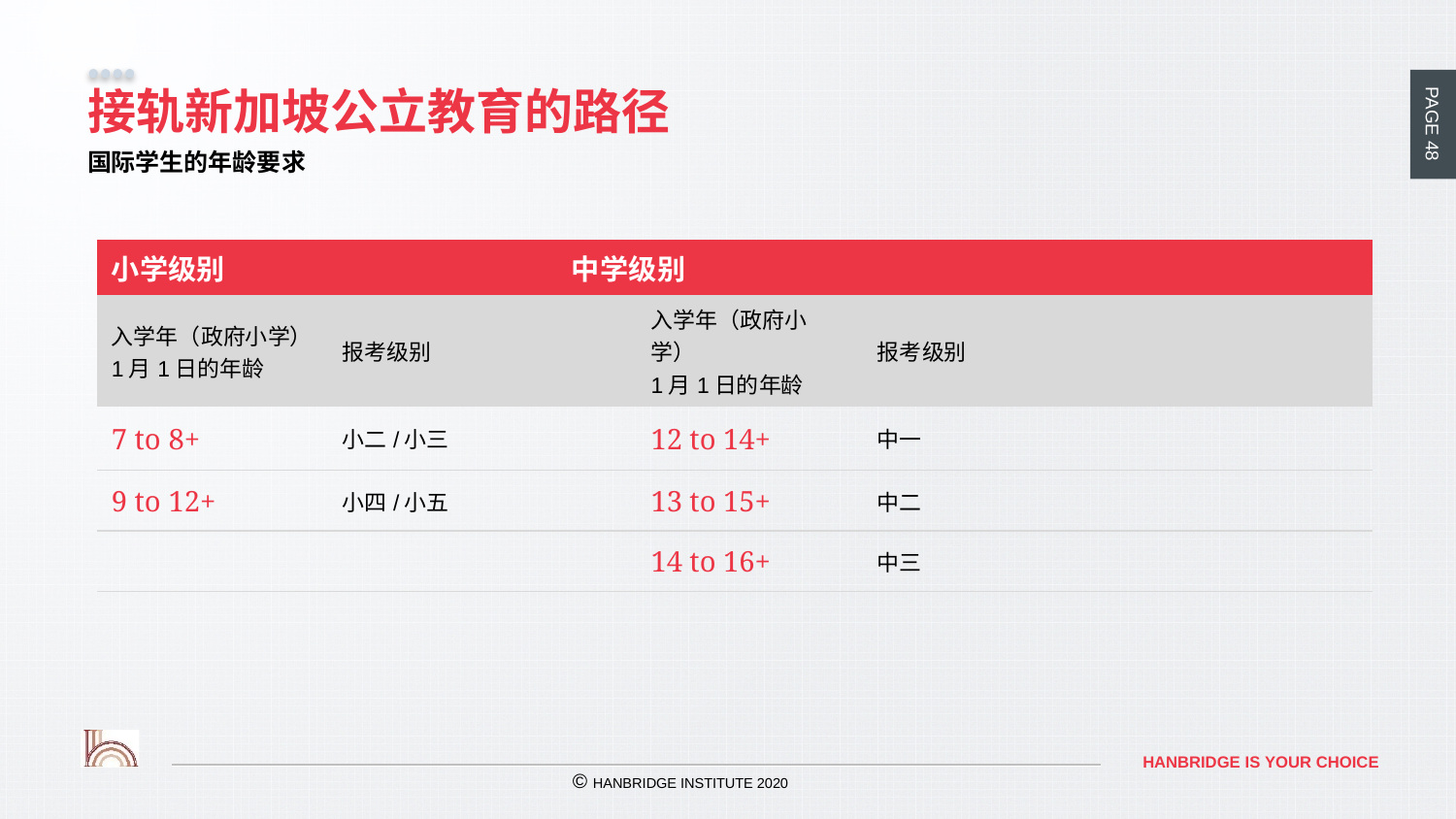

# 接轨新加坡公立教育的路径
国际学生的年龄要求
| 小学级别 中学级别 |  |  |  |  |
| --- | --- | --- | --- | --- |
| 入学年（政府小学） 1月1日的年龄 | 报考级别 |  | 入学年（政府小学） 1月1日的年龄 | 报考级别 |
| 7 to 8+ | 小二/小三 |  | 12 to 14+ | 中一 |
| 9 to 12+ | 小四/小五 |  | 13 to 15+ | 中二 |
|  |  |  | 14 to 16+ | 中三 |